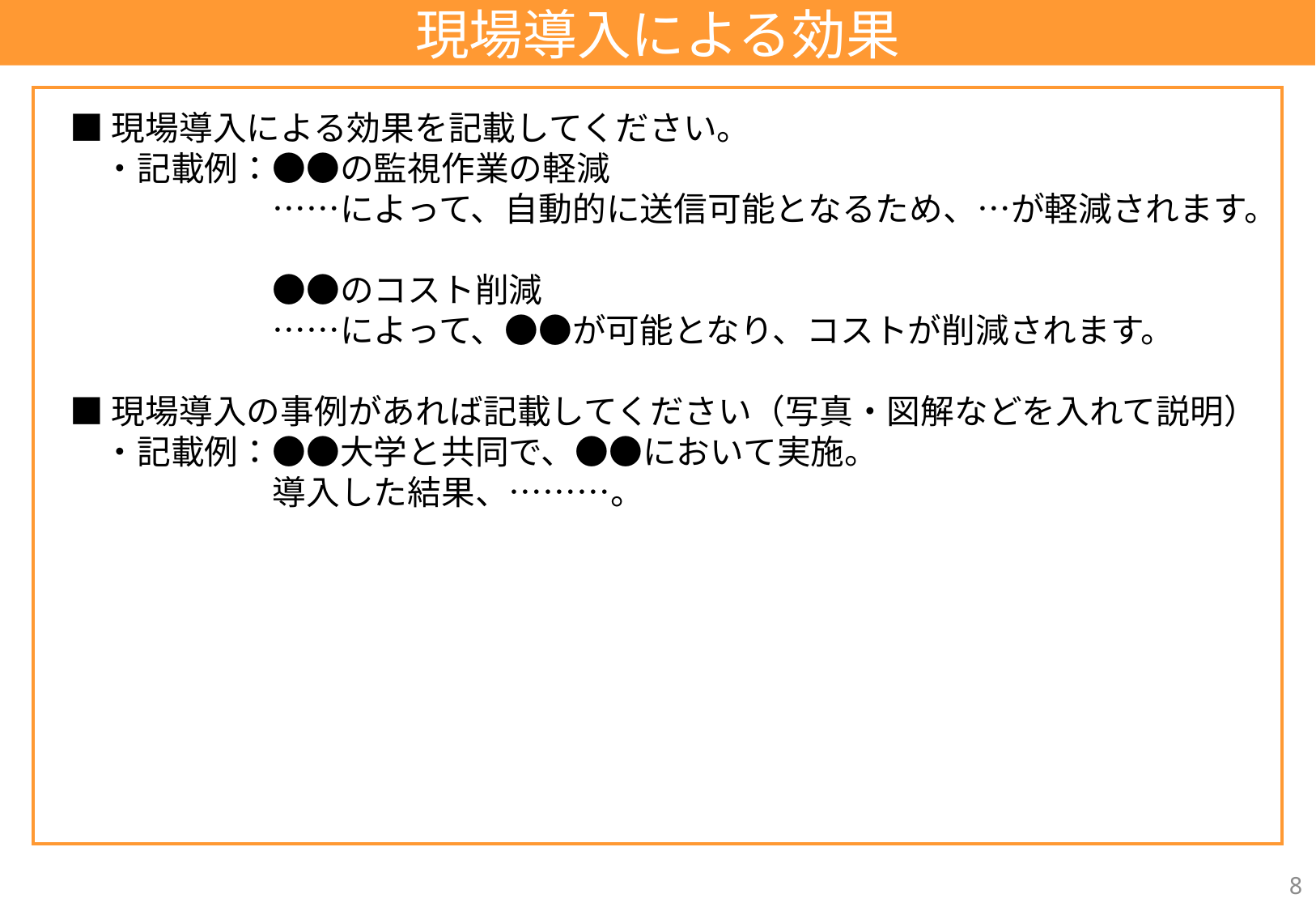

現場導入による効果

■現場導入による効果を記載してください。
　・記載例：●●の監視作業の軽減
　　　　　　……によって、自動的に送信可能となるため、…が軽減されます。

　　　　　　●●のコスト削減
　　　　　　……によって、●●が可能となり、コストが削減されます。

■現場導入の事例があれば記載してください（写真・図解などを入れて説明）
　・記載例：●●大学と共同で、●●において実施。
　　　　　　導入した結果、………。
8